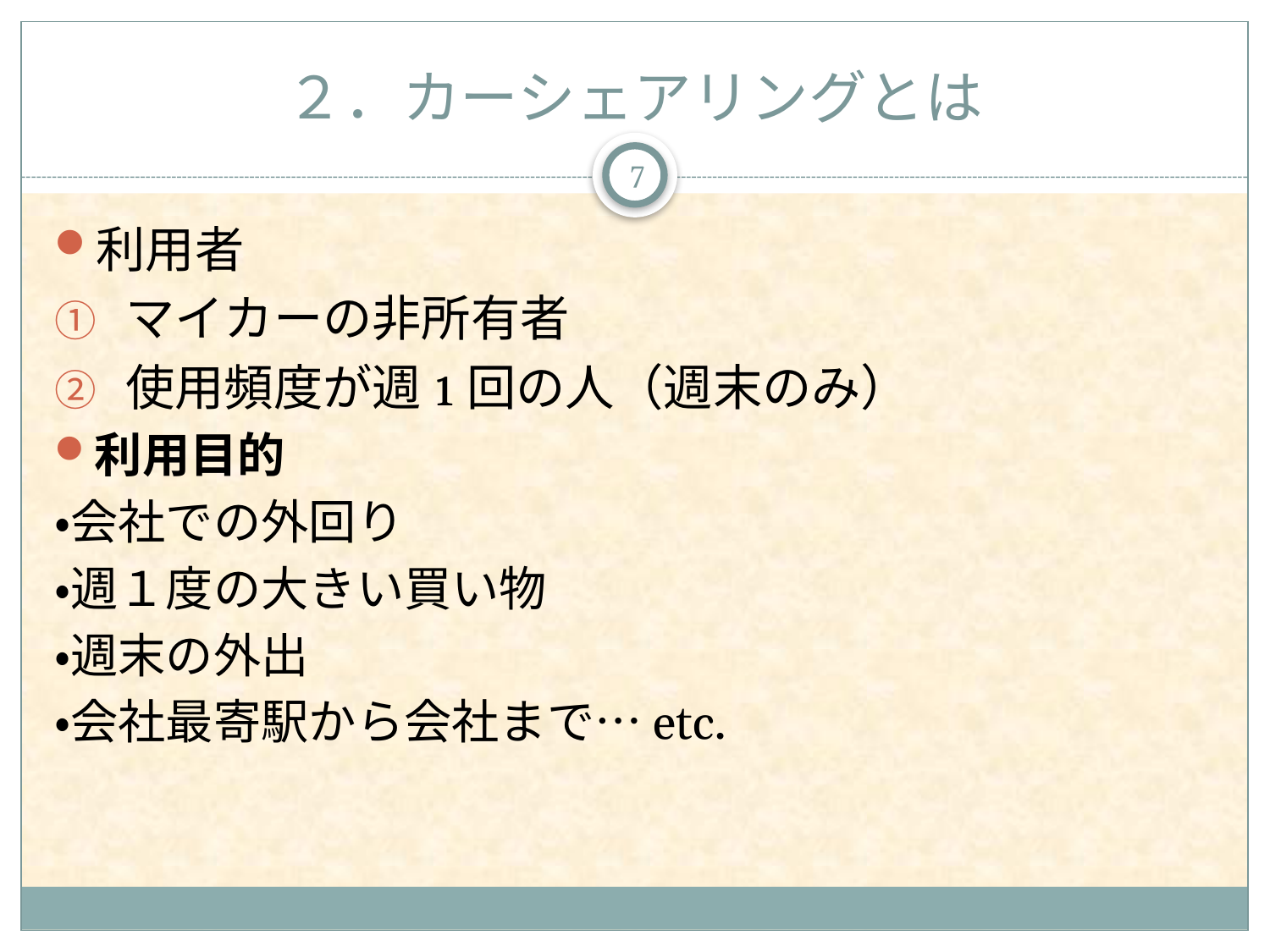

# ２．カーシェアリングとは
7
利用者
マイカーの非所有者
使用頻度が週1回の人（週末のみ）
利用目的
・会社での外回り
・週１度の大きい買い物
・週末の外出
・会社最寄駅から会社まで…etc.